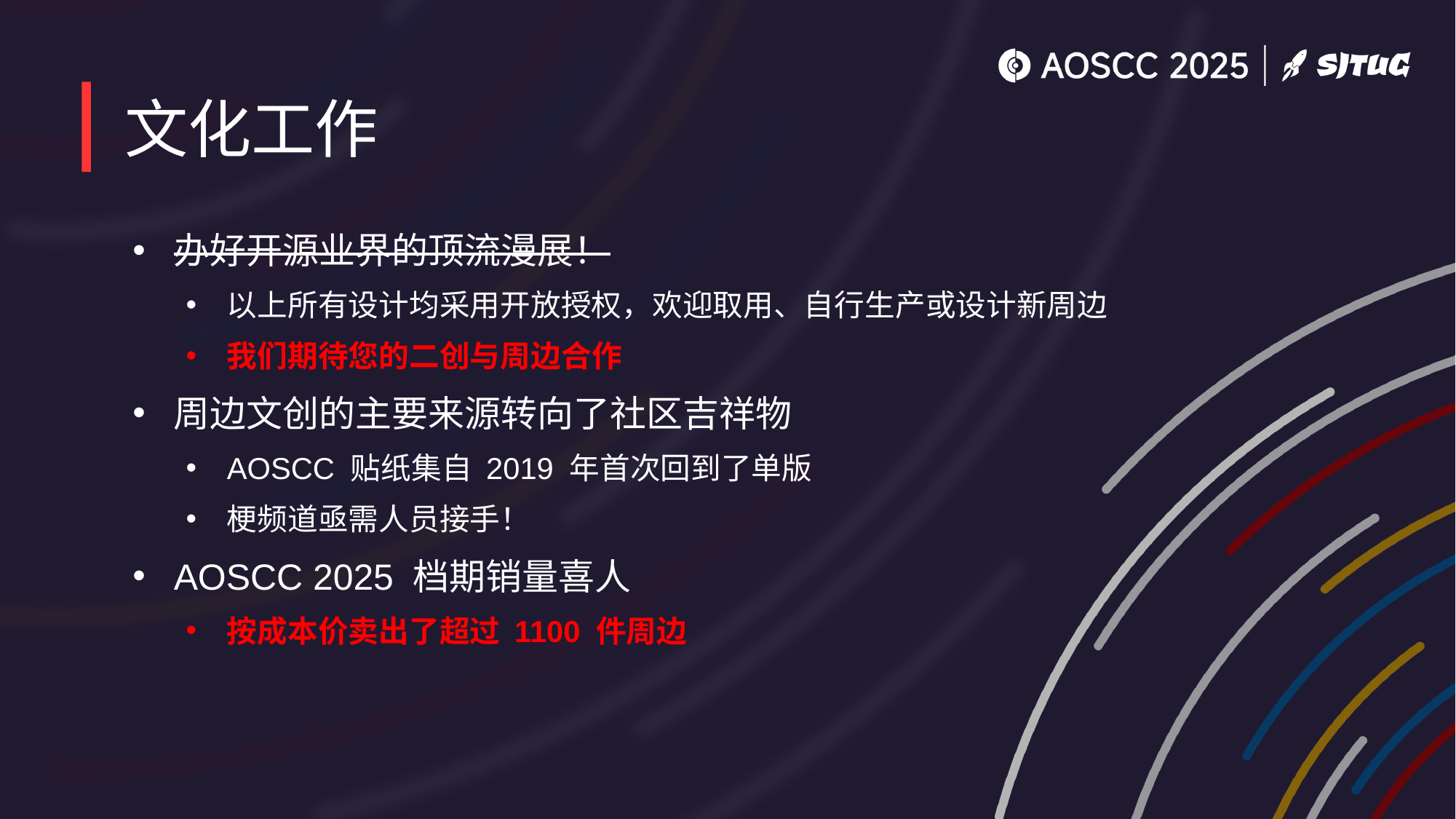

# 文化工作
办好开源业界的顶流漫展！
以上所有设计均采用开放授权，欢迎取用、自行生产或设计新周边
我们期待您的二创与周边合作
周边文创的主要来源转向了社区吉祥物
AOSCC 贴纸集自 2019 年首次回到了单版
梗频道亟需人员接手！
AOSCC 2025 档期销量喜人
按成本价卖出了超过 1100 件周边